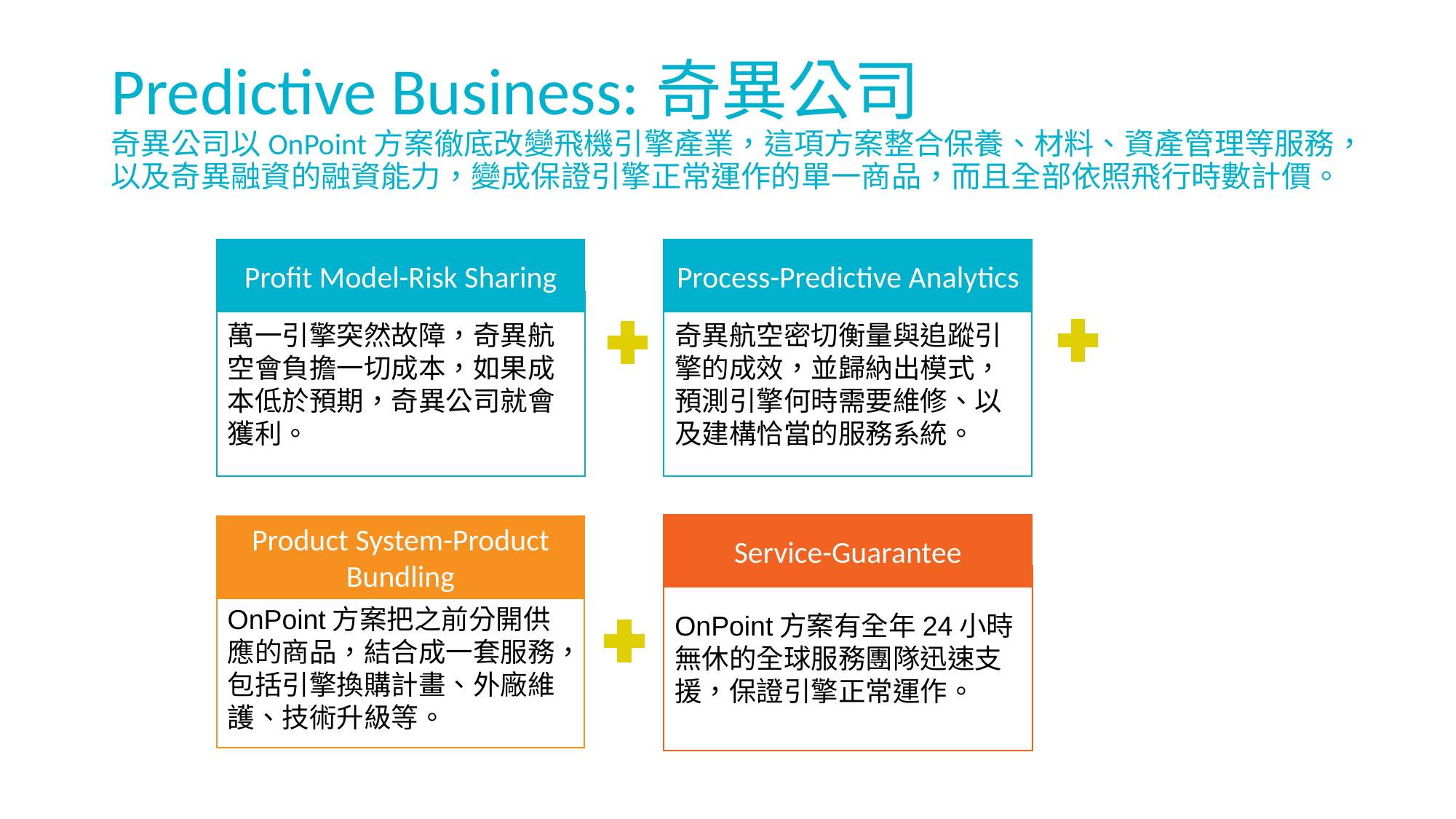

# Predictive Business:奇異公司 奇異公司以OnPoint方案徹底改變飛機引擎產業，這項方案整合保養、材料、資產管理等服務，以及奇異融資的融資能力，變成保證引擎正常運作的單一商品，而且全部依照飛行時數計價。
Profit Model-Risk Sharing
Process-Predictive Analytics
萬一引擎突然故障，奇異航空會負擔一切成本，如果成本低於預期，奇異公司就會獲利。
奇異航空密切衡量與追蹤引擎的成效，並歸納出模式，預測引擎何時需要維修、以及建構恰當的服務系統。

Service-Guarantee
Product System-Product Bundling
OnPoint方案有全年24小時無休的全球服務團隊迅速支援，保證引擎正常運作。
OnPoint方案把之前分開供應的商品，結合成一套服務，包括引擎換購計畫、外廠維護、技術升級等。